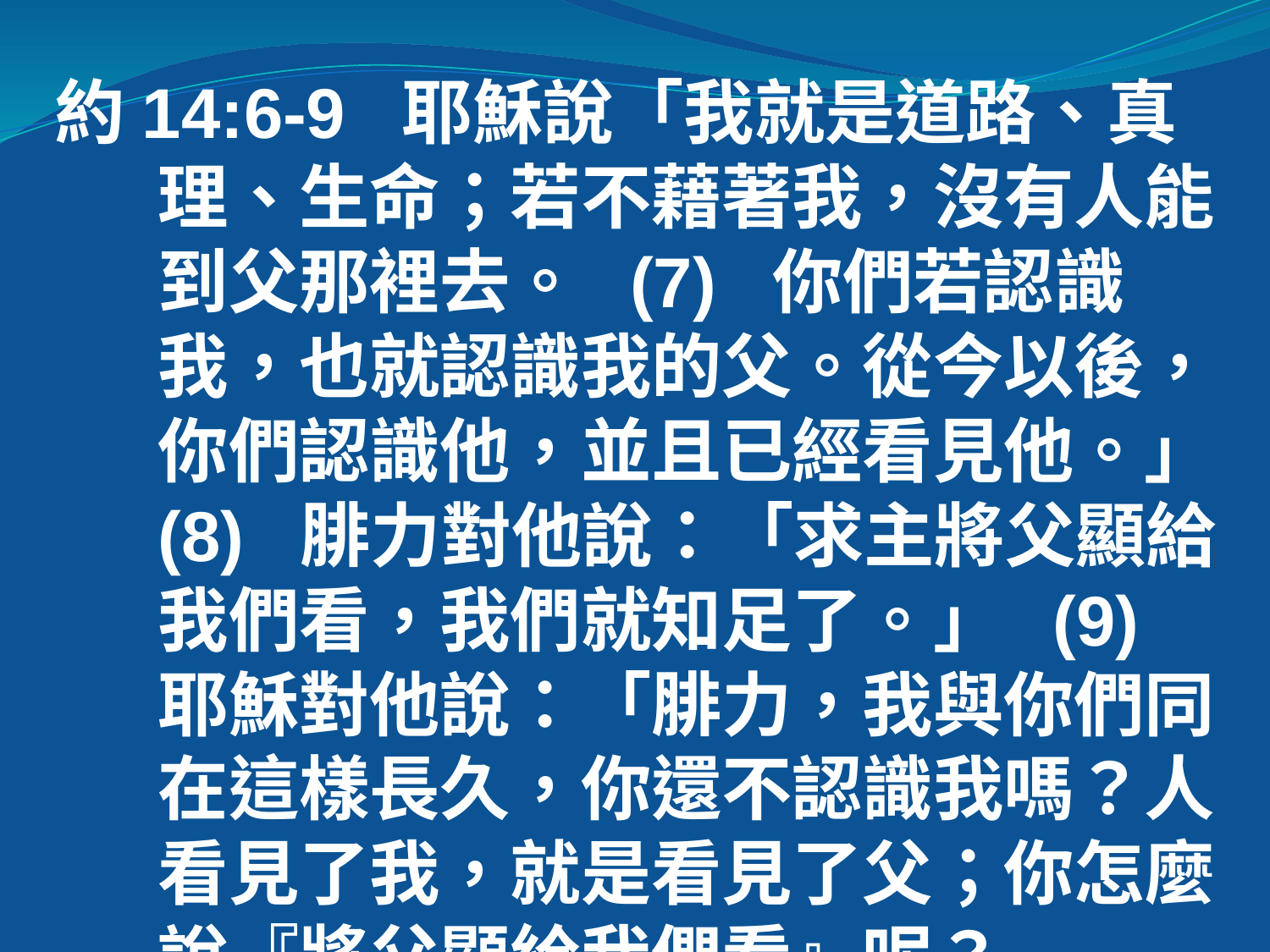

約14:6-9  耶穌說「我就是道路、真理、生命；若不藉著我，沒有人能到父那裡去。  (7)  你們若認識我，也就認識我的父。從今以後，你們認識他，並且已經看見他。」  (8)  腓力對他說：「求主將父顯給我們看，我們就知足了。」  (9)  耶穌對他說：「腓力，我與你們同在這樣長久，你還不認識我嗎？人看見了我，就是看見了父；你怎麼說『將父顯給我們看』呢？